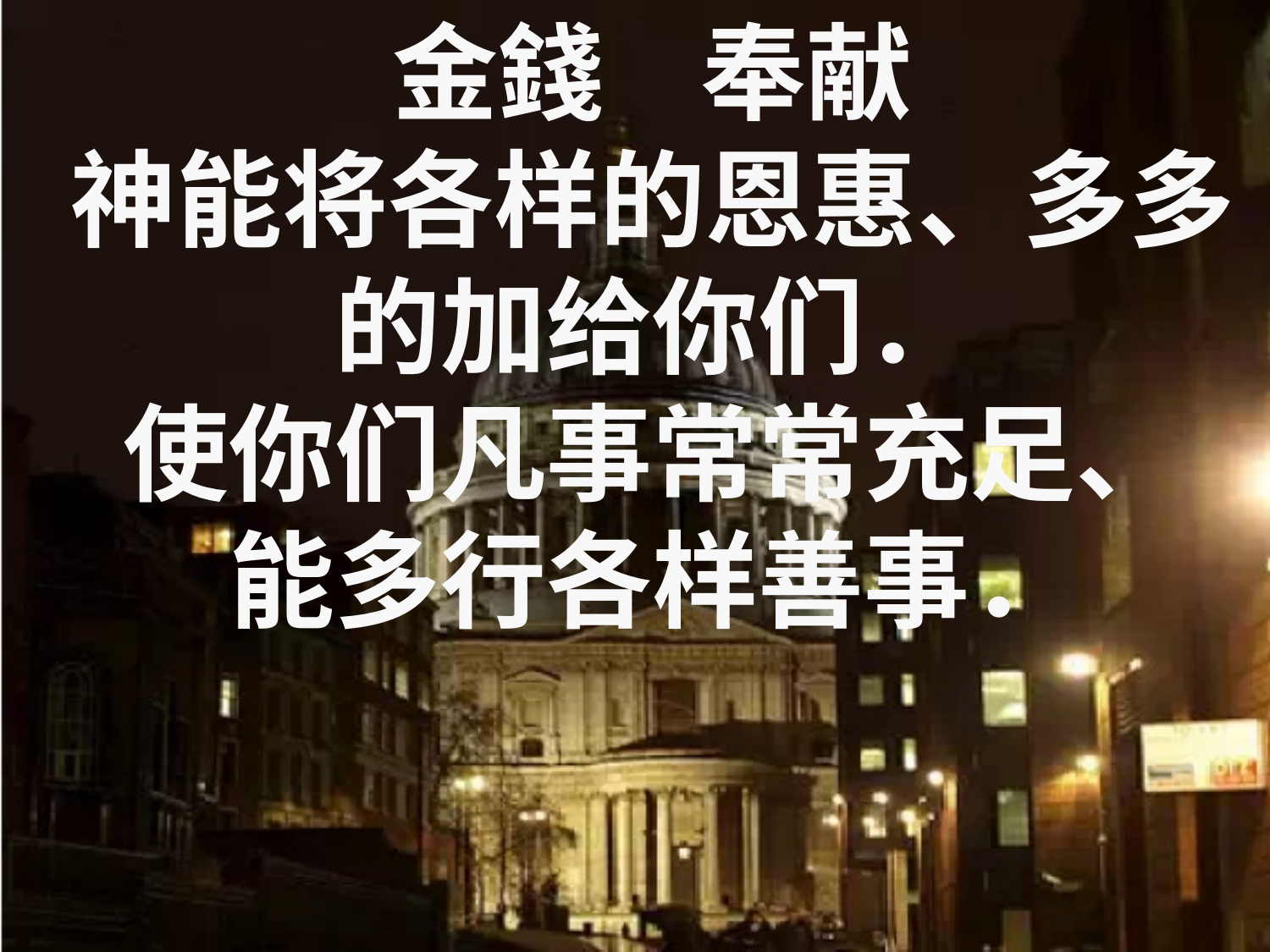

金錢    奉献
神能将各样的恩惠、多多的加给你们．
使你们凡事常常充足、
能多行各样善事．